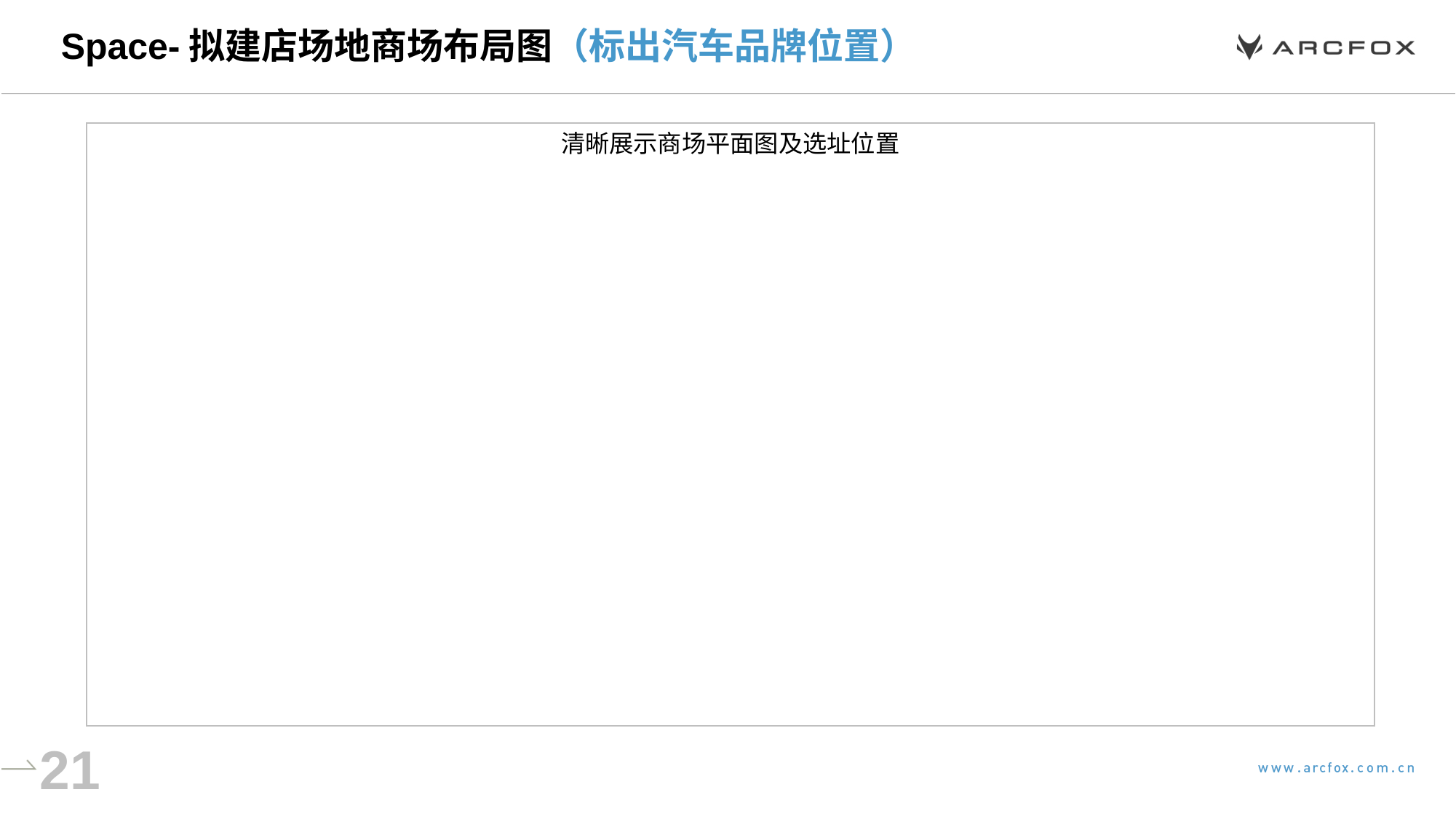

# Space-拟建店场地商场布局图（标出汽车品牌位置）
清晰展示商场平面图及选址位置